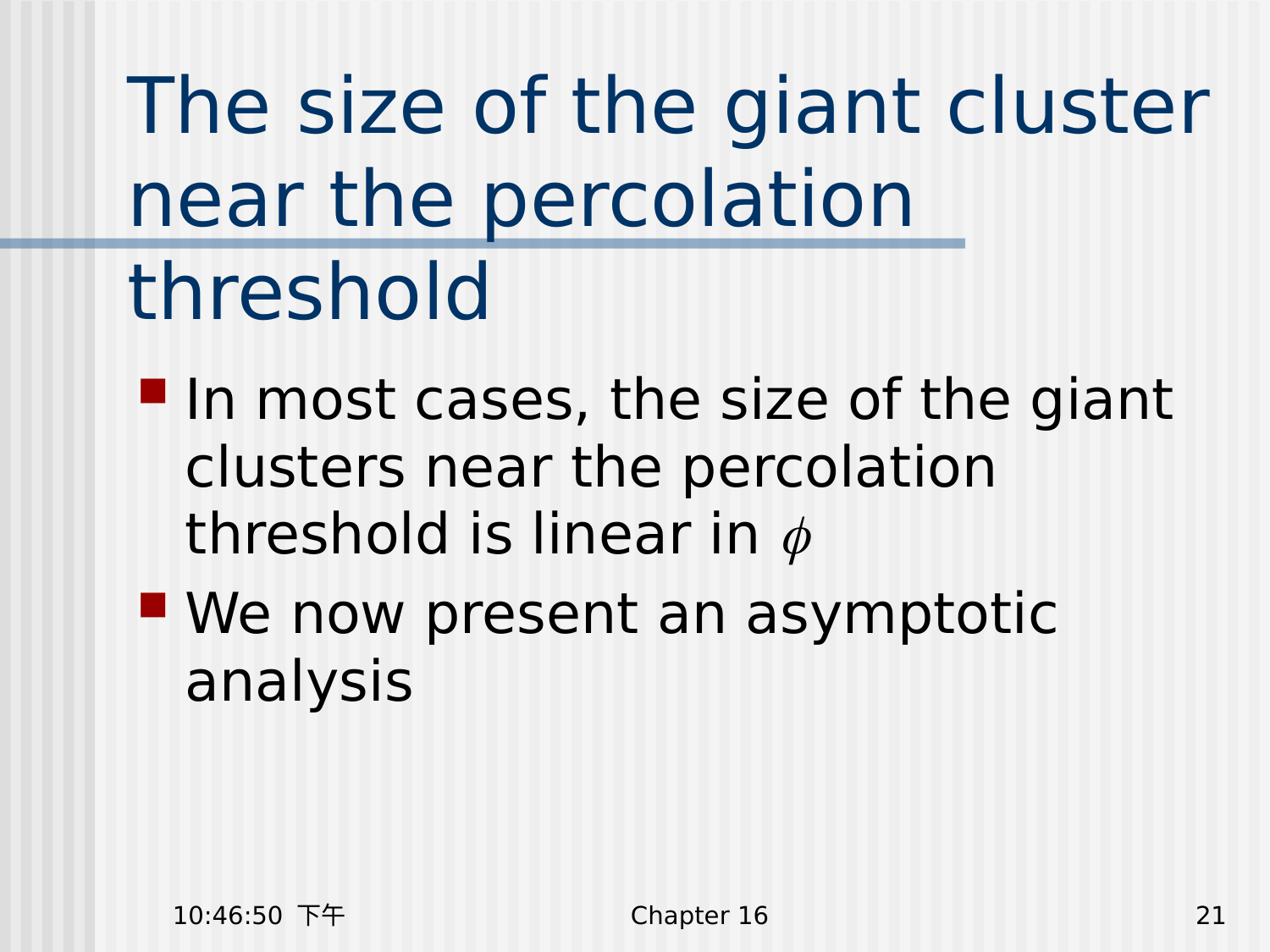

# The size of the giant cluster near the percolation threshold
In most cases, the size of the giant clusters near the percolation threshold is linear in φ
We now present an asymptotic analysis
10:46:50 下午
Chapter 16
21